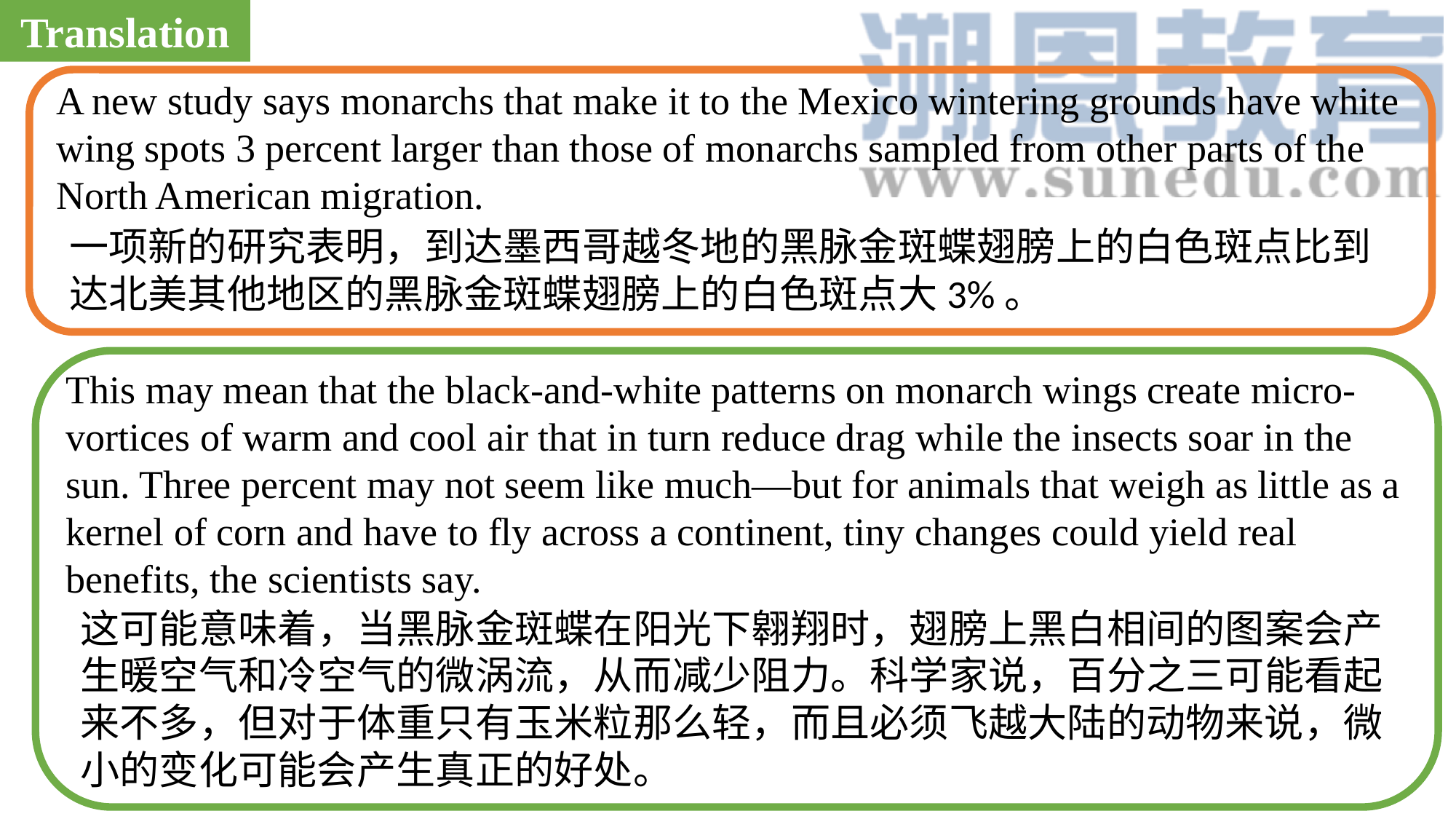

Translation

A new study says monarchs that make it to the Mexico wintering grounds have white wing spots 3 percent larger than those of monarchs sampled from other parts of the North American migration.
一项新的研究表明，到达墨西哥越冬地的黑脉金斑蝶翅膀上的白色斑点比到达北美其他地区的黑脉金斑蝶翅膀上的白色斑点大3%。

This may mean that the black-and-white patterns on monarch wings create micro-vortices of warm and cool air that in turn reduce drag while the insects soar in the sun. Three percent may not seem like much—but for animals that weigh as little as a kernel of corn and have to fly across a continent, tiny changes could yield real benefits, the scientists say.
这可能意味着，当黑脉金斑蝶在阳光下翱翔时，翅膀上黑白相间的图案会产生暖空气和冷空气的微涡流，从而减少阻力。科学家说，百分之三可能看起来不多，但对于体重只有玉米粒那么轻，而且必须飞越大陆的动物来说，微小的变化可能会产生真正的好处。